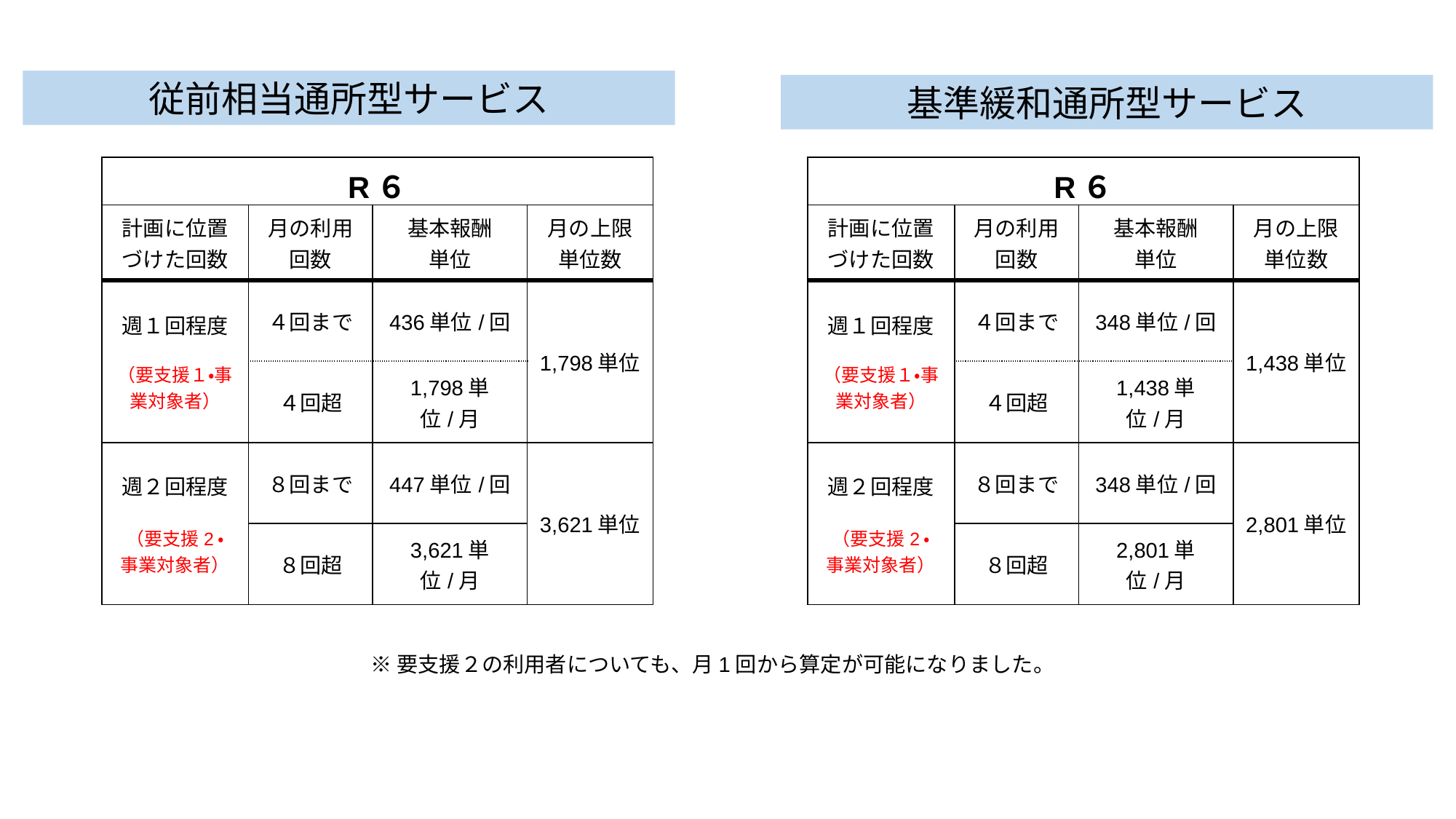

従前相当通所型サービス
基準緩和通所型サービス
| R６ |  |  |  |
| --- | --- | --- | --- |
| 計画に位置づけた回数 | 月の利用回数 | 基本報酬 単位 | 月の上限単位数 |
| 週１回程度 （要支援１・事業対象者） | ４回まで | 436単位/回 | 1,798単位 |
|  | ４回超 | 1,798単位/月 |  |
| 週２回程度 （要支援2・ 事業対象者） | ８回まで | 447単位/回 | 3,621単位 |
|  | ８回超 | 3,621単位/月 |  |
| R６ |  |  |  |
| --- | --- | --- | --- |
| 計画に位置づけた回数 | 月の利用回数 | 基本報酬 単位 | 月の上限単位数 |
| 週１回程度 （要支援１・事業対象者） | ４回まで | 348単位/回 | 1,438単位 |
|  | ４回超 | 1,438単位/月 |  |
| 週２回程度 （要支援2・ 事業対象者） | ８回まで | 348単位/回 | 2,801単位 |
|  | ８回超 | 2,801単位/月 |  |
※要支援２の利用者についても、月1回から算定が可能になりました。